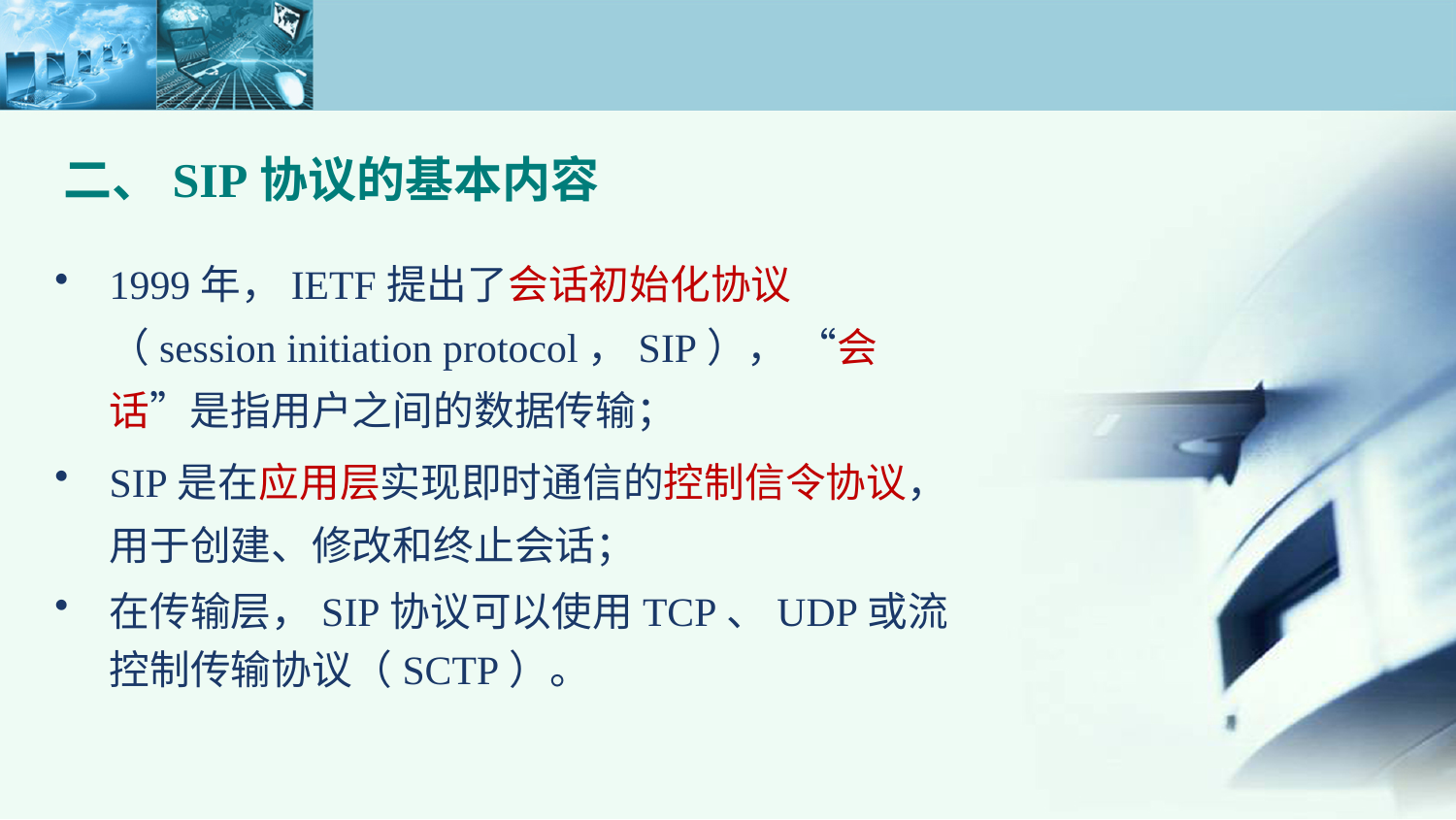

二、SIP协议的基本内容
1999年，IETF提出了会话初始化协议（session initiation protocol，SIP）， “会话”是指用户之间的数据传输；
SIP是在应用层实现即时通信的控制信令协议，用于创建、修改和终止会话；
在传输层，SIP协议可以使用TCP、UDP或流控制传输协议（SCTP）。